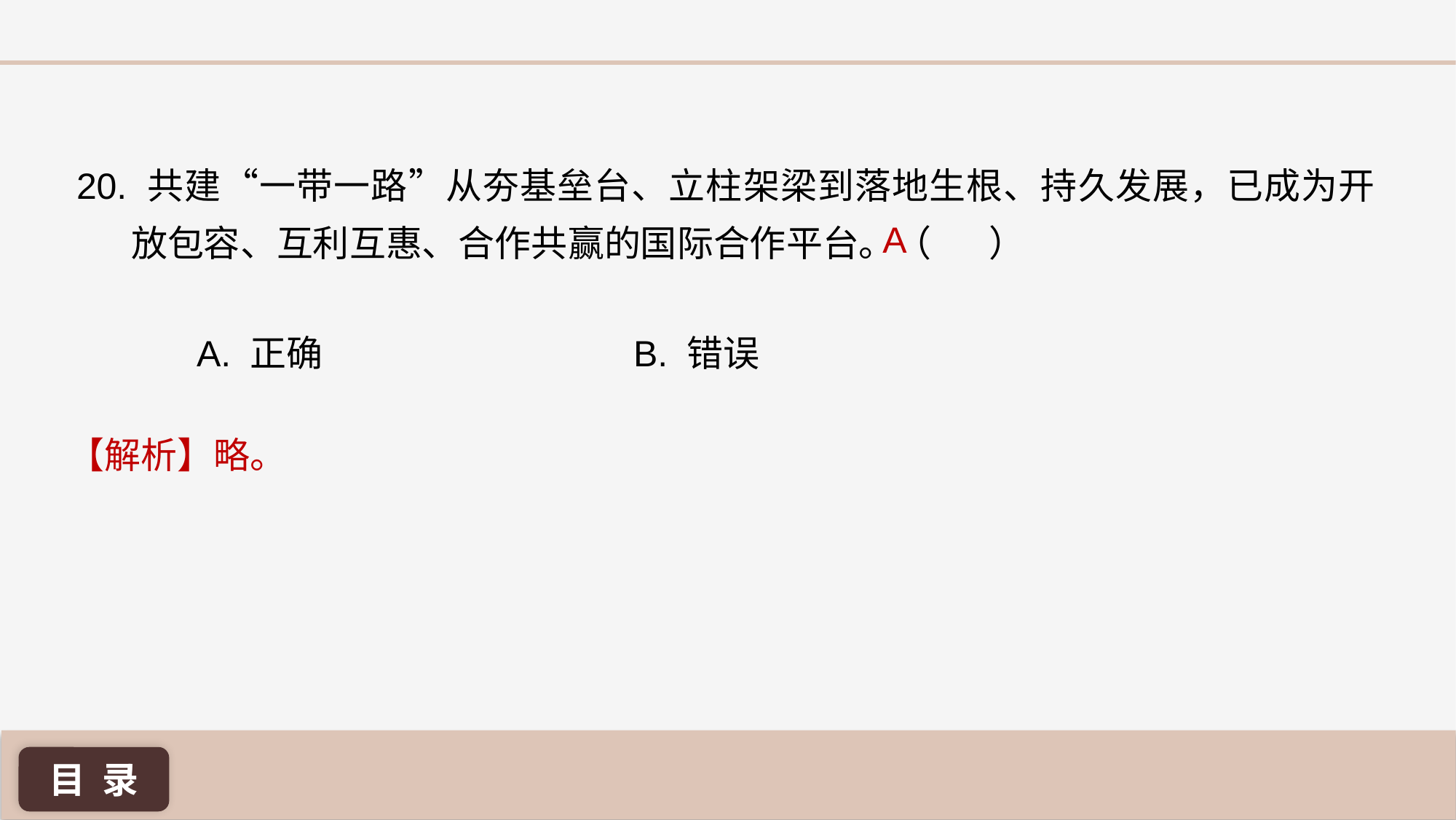

20. 共建“一带一路”从夯基垒台、立柱架梁到落地生根、持久发展，已成为开放包容、互利互惠、合作共赢的国际合作平台。（       ）
A
A. 正确 			B. 错误
【解析】略。